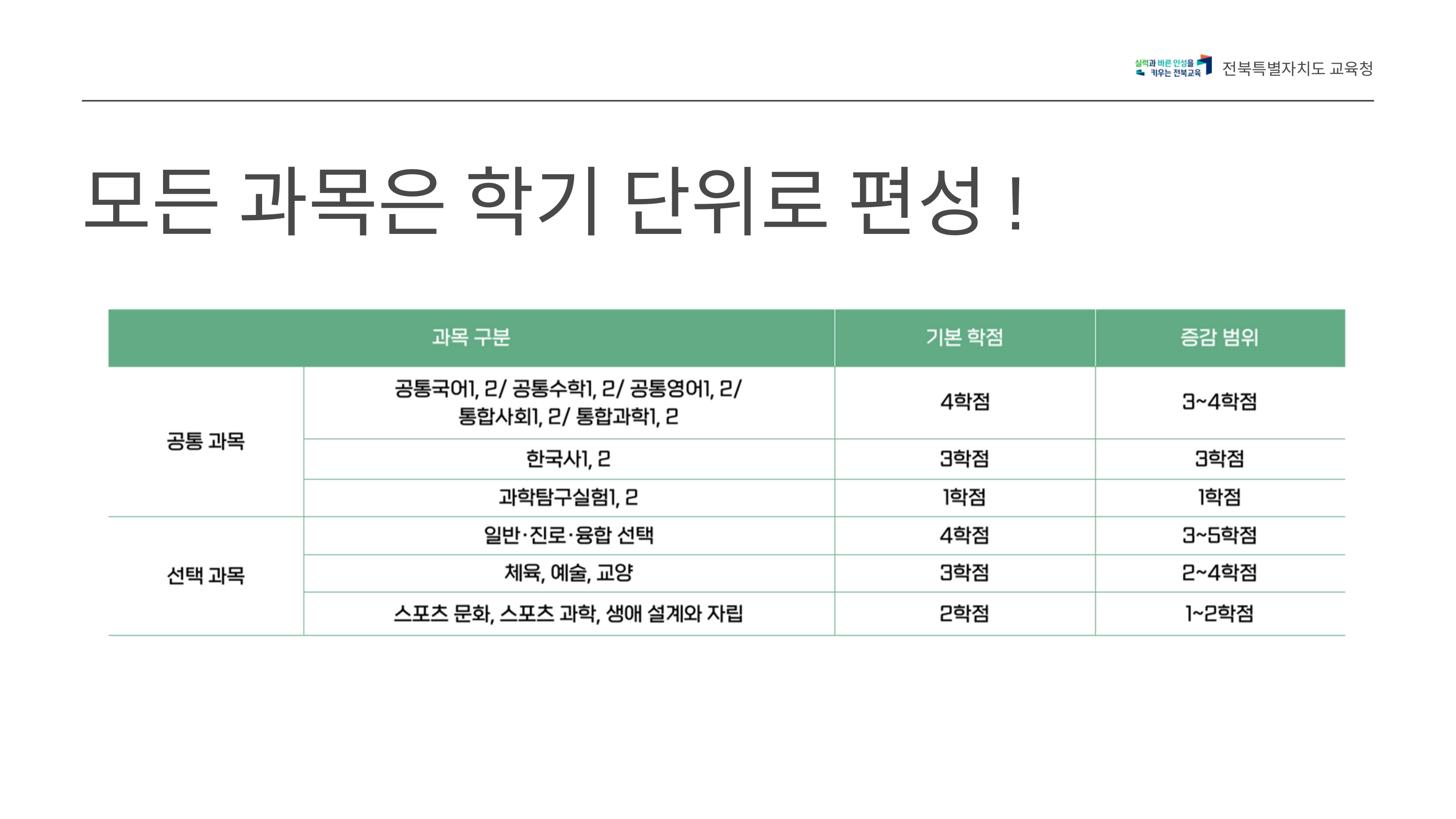

전북특별자치도 교육청

모든 과목은 학기 단위로 편성!